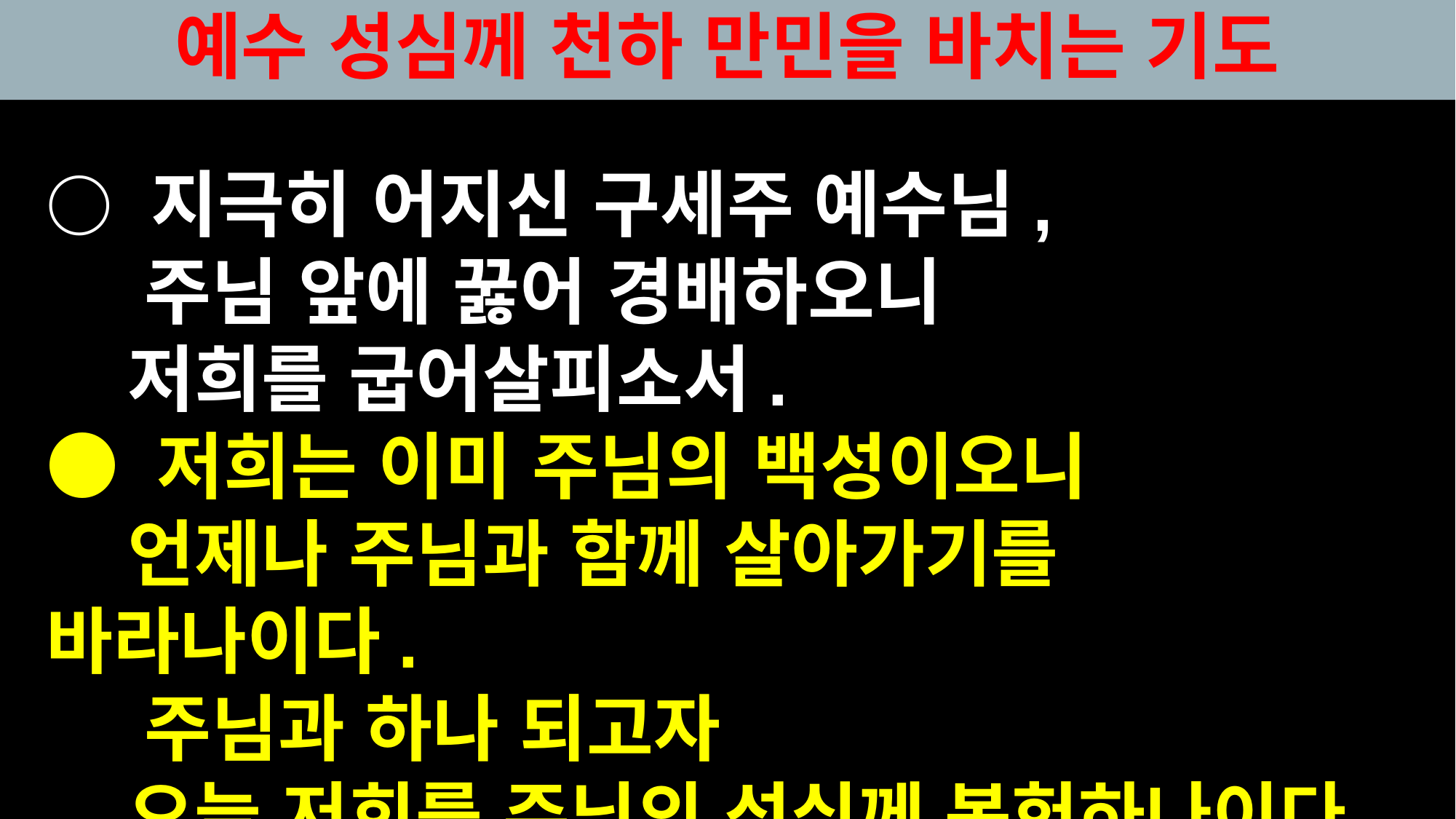

예수 성심께 천하 만민을 바치는 기도
○ 지극히 어지신 구세주 예수님,
    주님 앞에 꿇어 경배하오니
    저희를 굽어살피소서.
● 저희는 이미 주님의 백성이오니
    언제나 주님과 함께 살아가기를 바라나이다.
    주님과 하나 되고자
    오늘 저희를 주님의 성심께 봉헌하나이다.